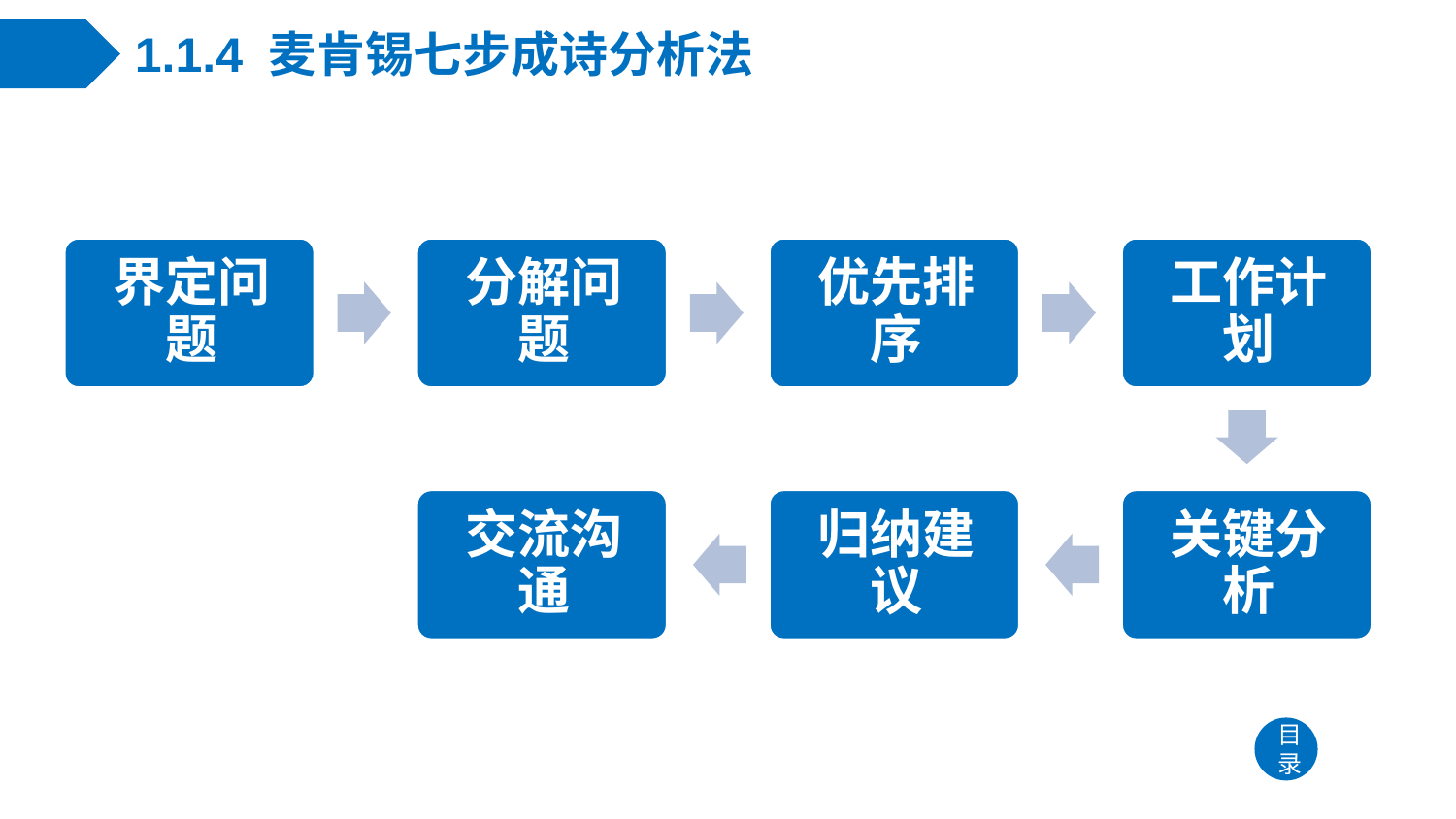

# 1.1.4 麦肯锡七步成诗分析法
界定问题

分解问题

优先排序

工作计划

关键分析

归纳建议

交流沟通
目录